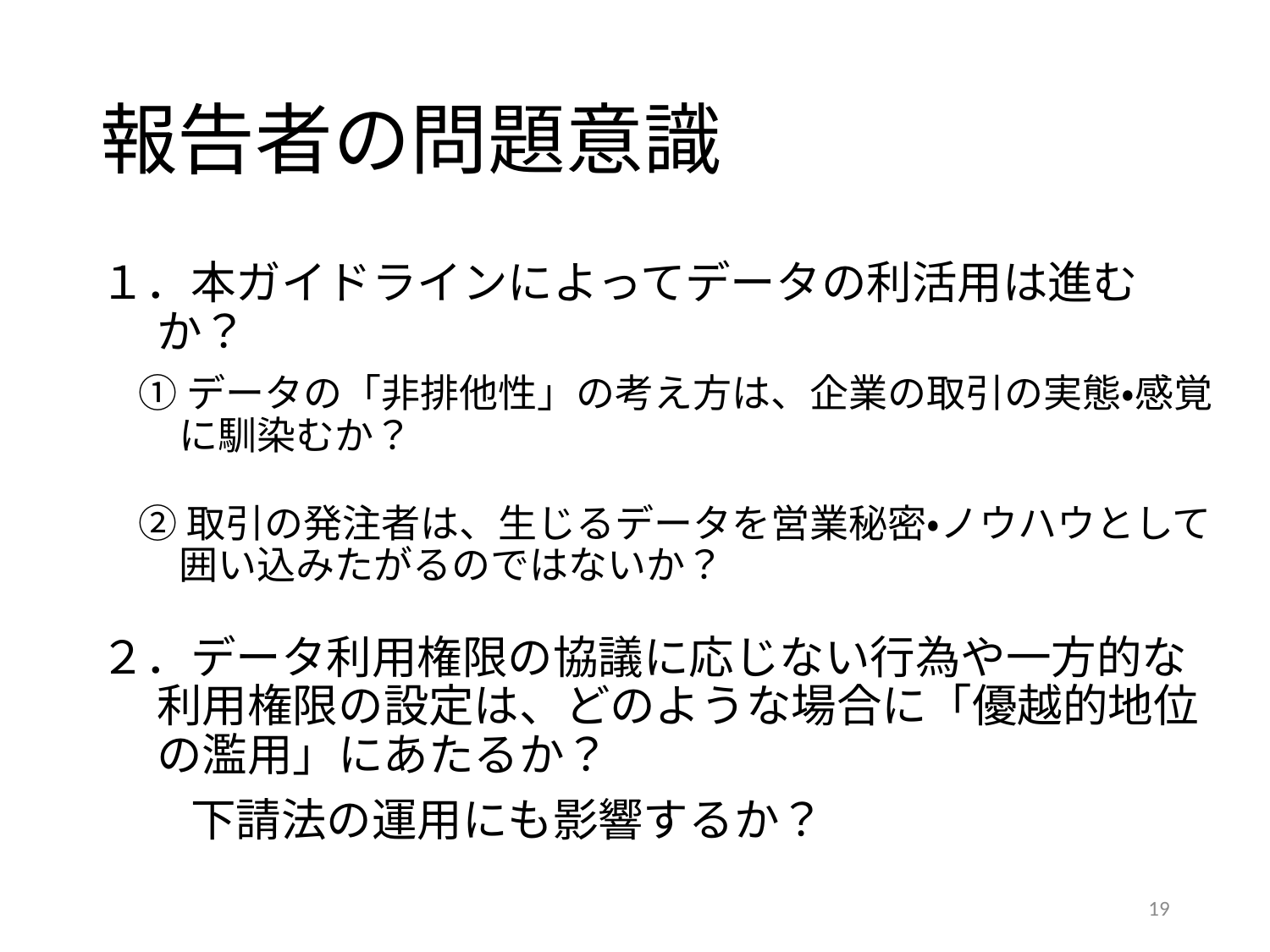

# 報告者の問題意識
１．本ガイドラインによってデータの利活用は進むか？
　① データの「非排他性」の考え方は、企業の取引の実態・感覚に馴染むか？

　② 取引の発注者は、生じるデータを営業秘密・ノウハウとして囲い込みたがるのではないか？

２．データ利用権限の協議に応じない行為や一方的な利用権限の設定は、どのような場合に「優越的地位の濫用」にあたるか？
　　下請法の運用にも影響するか？

19